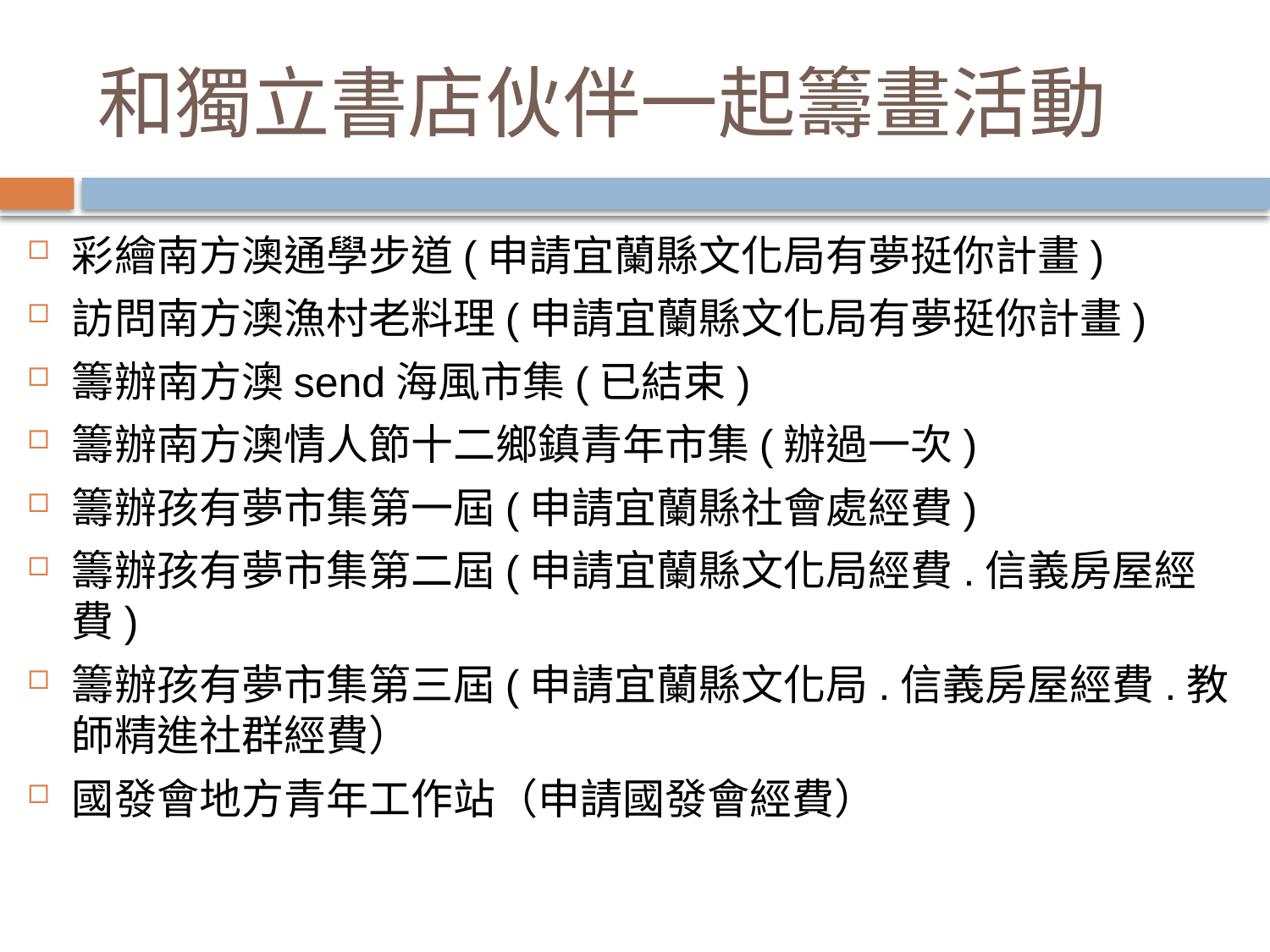

# 和獨立書店伙伴一起籌畫活動
彩繪南方澳通學步道(申請宜蘭縣文化局有夢挺你計畫)
訪問南方澳漁村老料理(申請宜蘭縣文化局有夢挺你計畫)
籌辦南方澳send海風市集(已結束)
籌辦南方澳情人節十二鄉鎮青年市集(辦過一次)
籌辦孩有夢市集第一屆(申請宜蘭縣社會處經費)
籌辦孩有夢市集第二屆(申請宜蘭縣文化局經費.信義房屋經費)
籌辦孩有夢市集第三屆(申請宜蘭縣文化局.信義房屋經費.教師精進社群經費）
國發會地方青年工作站（申請國發會經費）